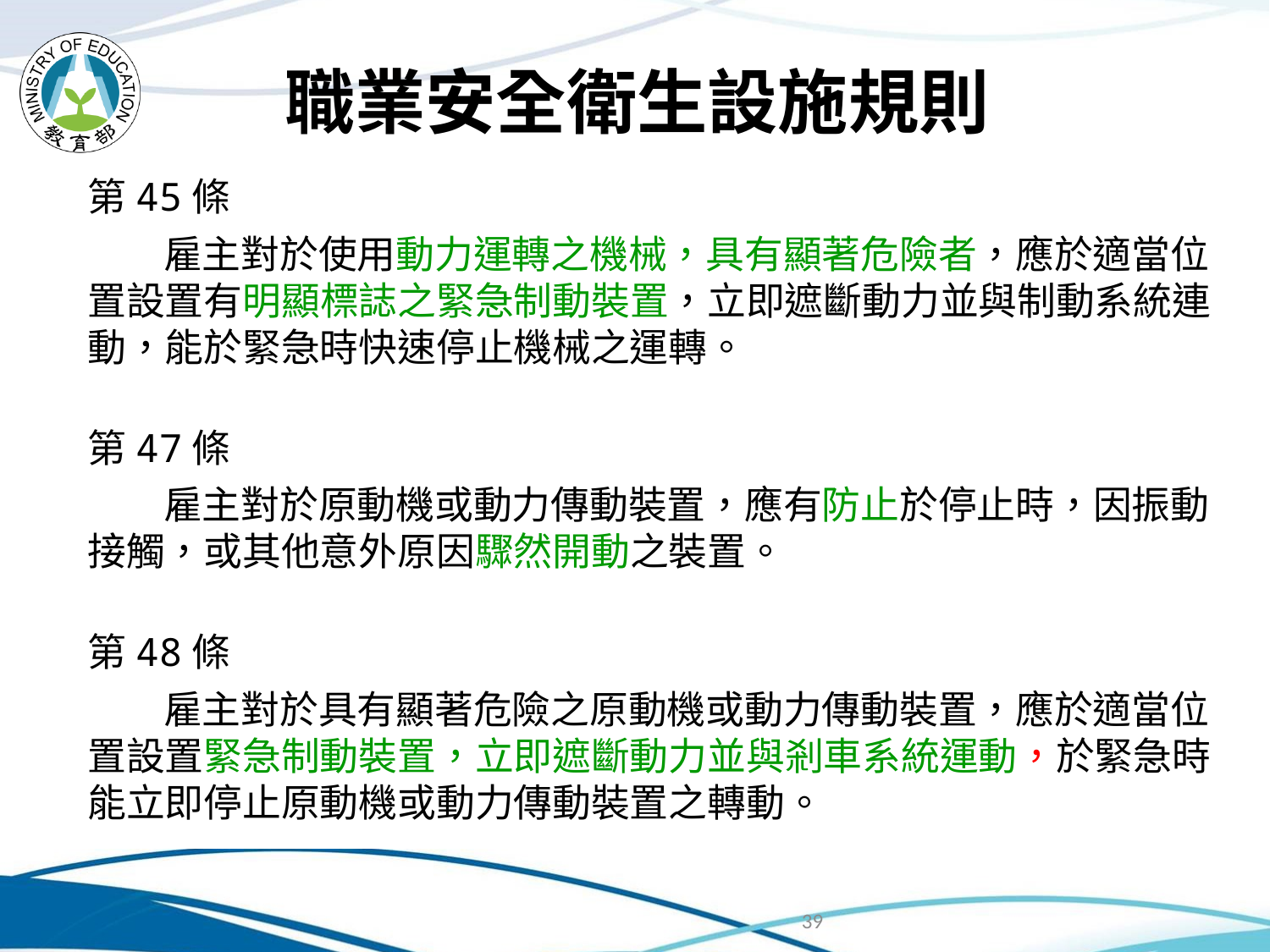

職業安全衛生設施規則
第45條
雇主對於使用動力運轉之機械，具有顯著危險者，應於適當位置設置有明顯標誌之緊急制動裝置，立即遮斷動力並與制動系統連動，能於緊急時快速停止機械之運轉。

第47條
雇主對於原動機或動力傳動裝置，應有防止於停止時，因振動接觸，或其他意外原因驟然開動之裝置。

第48條
雇主對於具有顯著危險之原動機或動力傳動裝置，應於適當位置設置緊急制動裝置，立即遮斷動力並與剎車系統運動，於緊急時能立即停止原動機或動力傳動裝置之轉動。
39